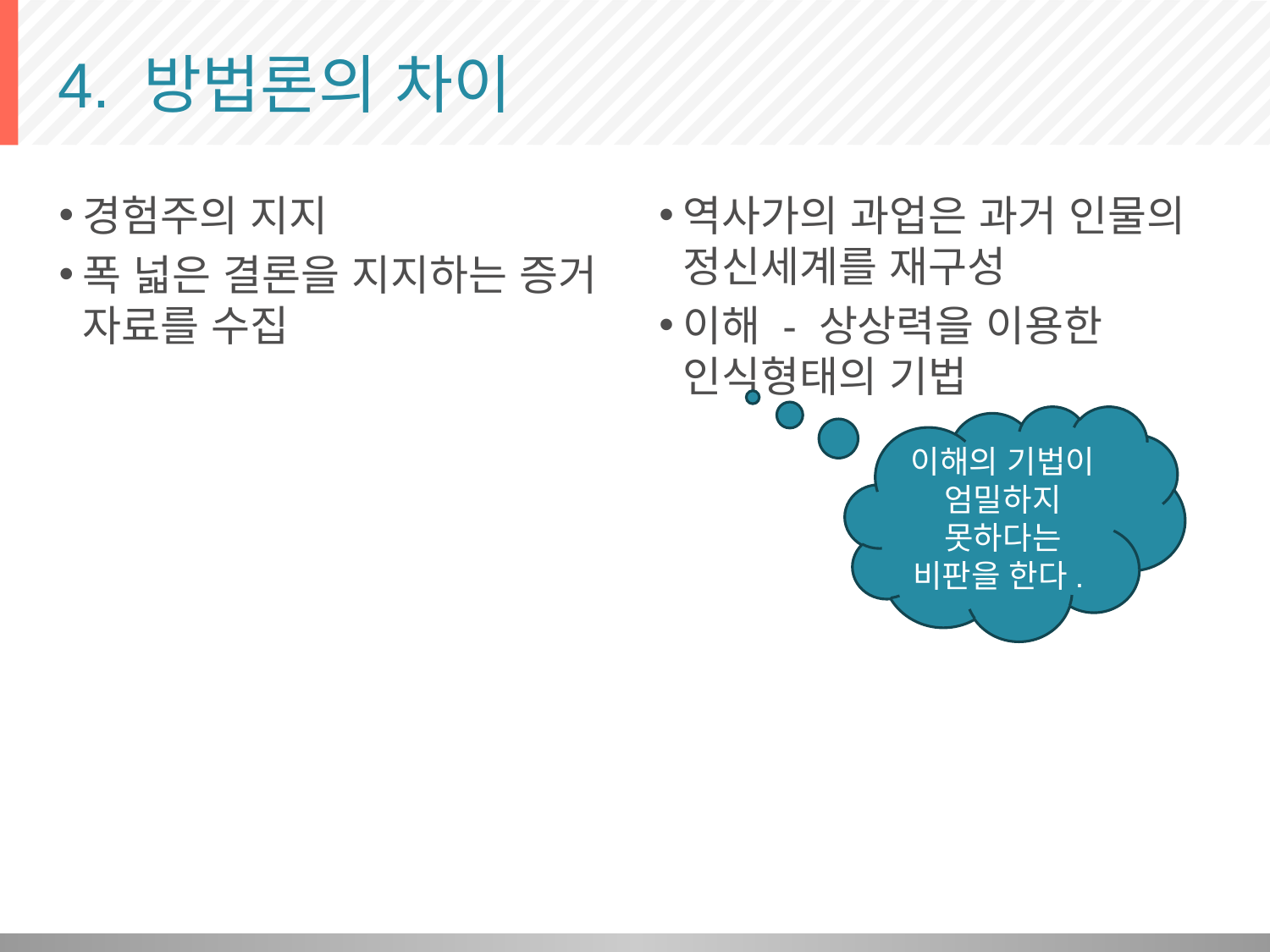

# 4. 방법론의 차이
경험주의 지지
폭 넓은 결론을 지지하는 증거 자료를 수집

역사가의 과업은 과거 인물의 정신세계를 재구성
이해 - 상상력을 이용한 인식형태의 기법
이해의 기법이 엄밀하지 못하다는 비판을 한다.